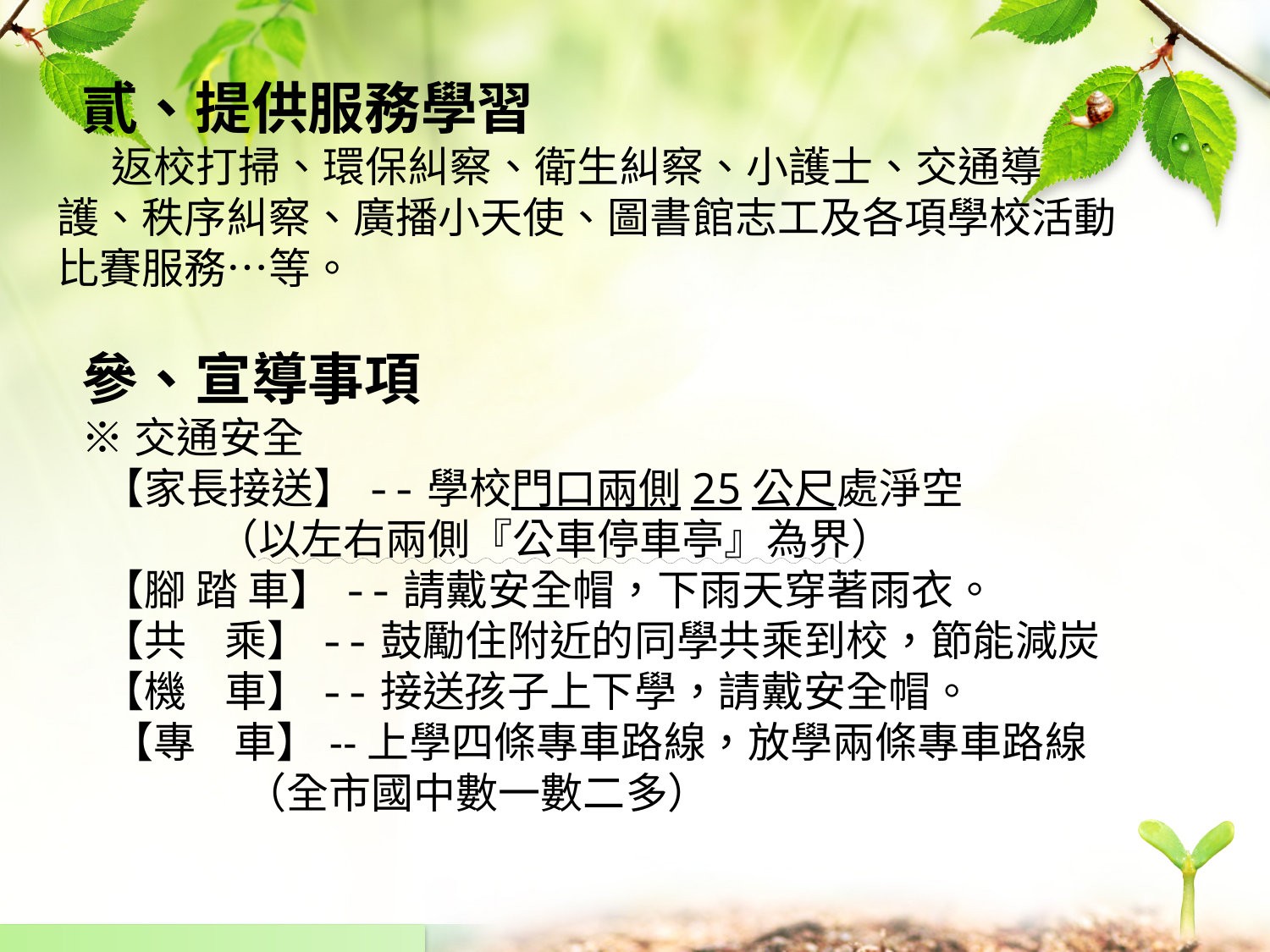

貳、提供服務學習
  返校打掃、環保糾察、衛生糾察、小護士、交通導護、秩序糾察、廣播小天使、圖書館志工及各項學校活動比賽服務…等。

參、宣導事項
※交通安全
 【家長接送】--學校門口兩側25公尺處淨空
             （以左右兩側『公車停車亭』為界）
 【腳 踏 車】--請戴安全帽，下雨天穿著雨衣。
 【共    乘】--鼓勵住附近的同學共乘到校，節能減炭
 【機    車】--接送孩子上下學，請戴安全帽。
  【專    車】--上學四條專車路線，放學兩條專車路線
                （全市國中數一數二多）